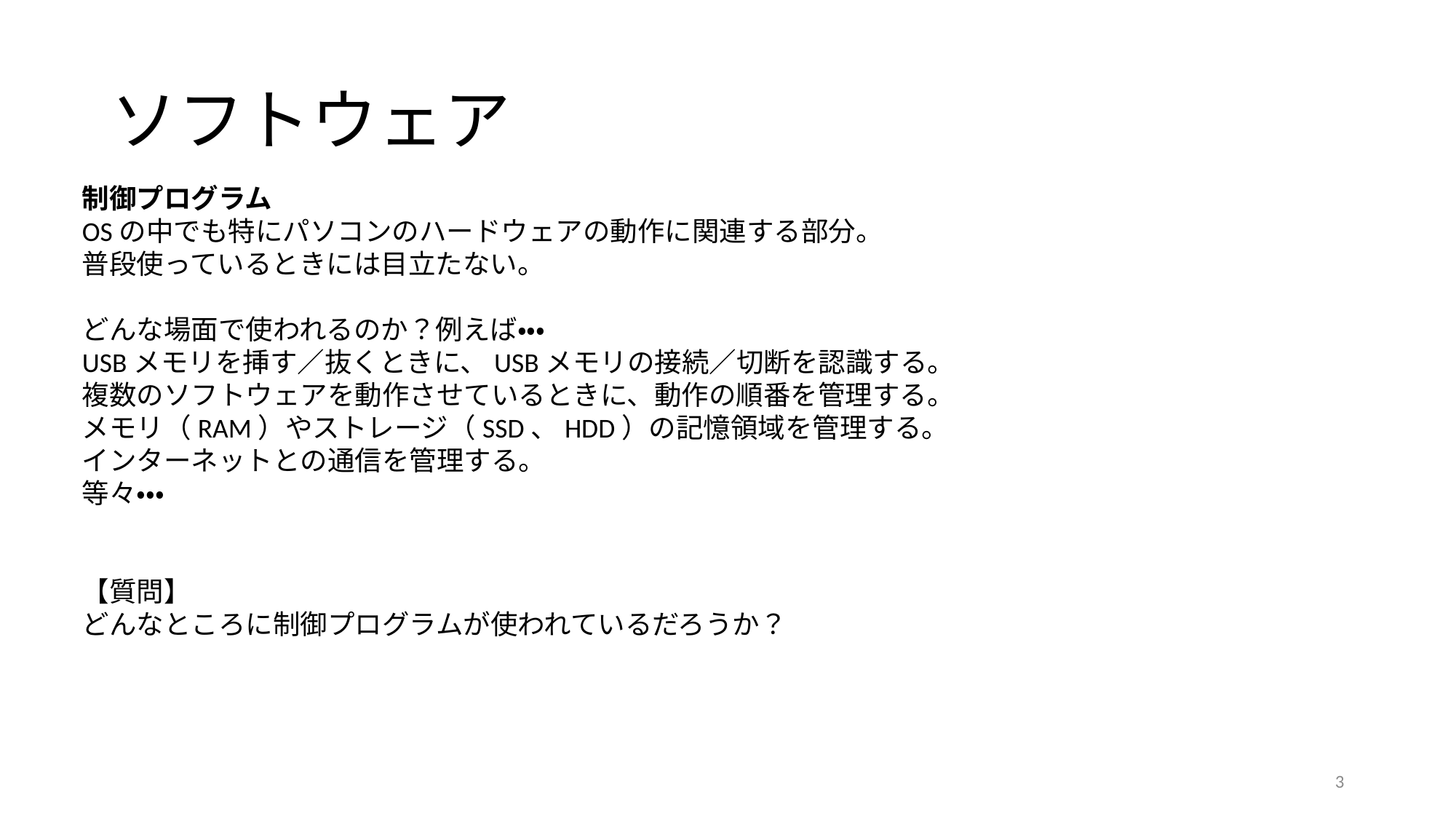

# ソフトウェア
制御プログラム
OSの中でも特にパソコンのハードウェアの動作に関連する部分。
普段使っているときには目立たない。

どんな場面で使われるのか？例えば・・・
USBメモリを挿す／抜くときに、USBメモリの接続／切断を認識する。
複数のソフトウェアを動作させているときに、動作の順番を管理する。
メモリ（RAM）やストレージ（SSD、HDD）の記憶領域を管理する。
インターネットとの通信を管理する。
等々・・・

【質問】
どんなところに制御プログラムが使われているだろうか？

3